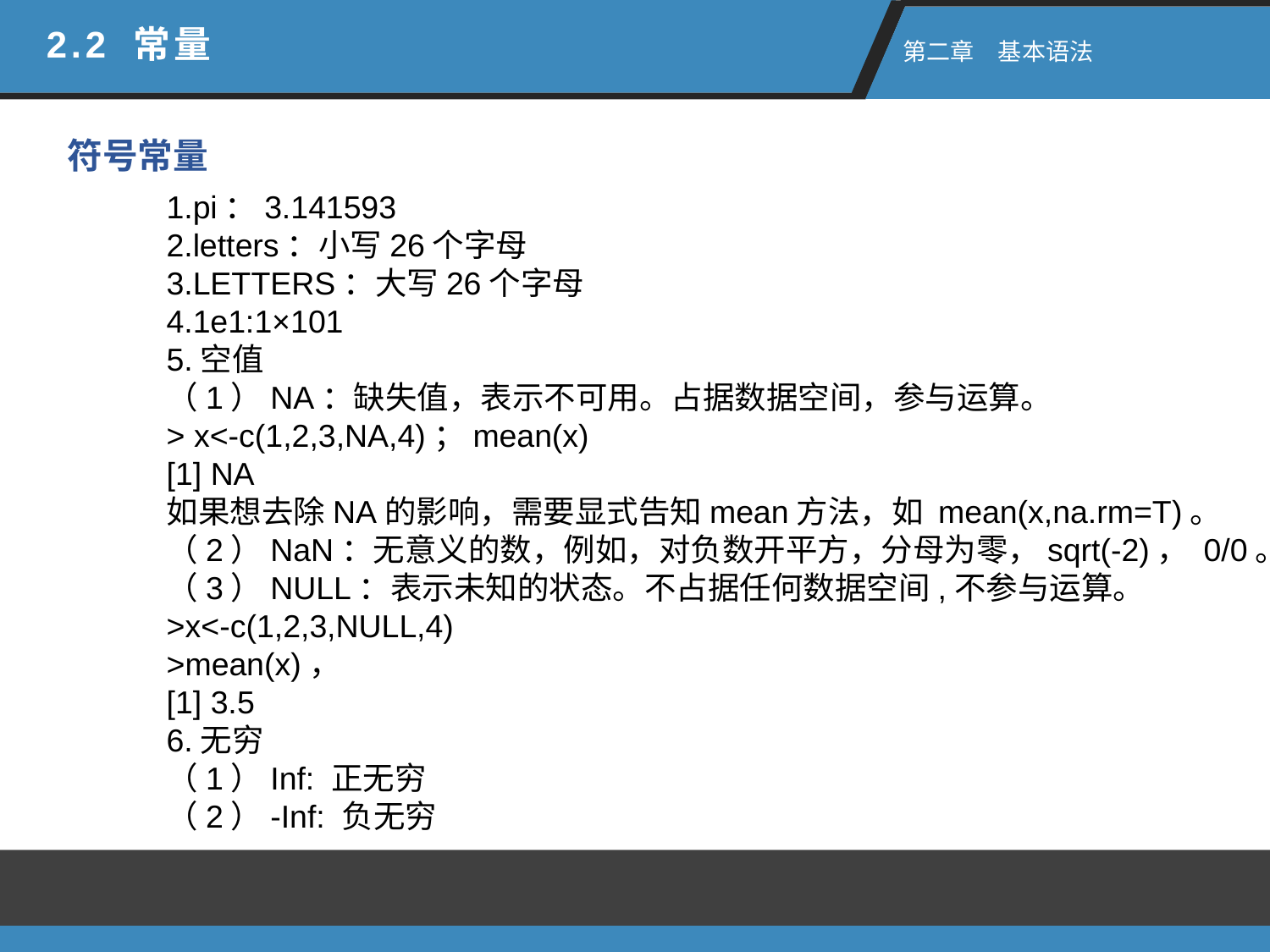

2.2 常量
  第二章　基本语法
符号常量
1.pi：3.141593
2.letters：小写26个字母
3.LETTERS：大写26个字母
4.1e1:1×101
5.空值
（1）NA：缺失值，表示不可用。占据数据空间，参与运算。
> x<-c(1,2,3,NA,4)；mean(x)
[1] NA
如果想去除NA的影响，需要显式告知mean方法，如 mean(x,na.rm=T)。
（2）NaN：无意义的数，例如，对负数开平方，分母为零，sqrt(-2)， 0/0。
（3）NULL：表示未知的状态。不占据任何数据空间,不参与运算。
>x<-c(1,2,3,NULL,4)
>mean(x)，
[1] 3.5
6.无穷
（1）Inf: 正无穷
（2）-Inf: 负无穷